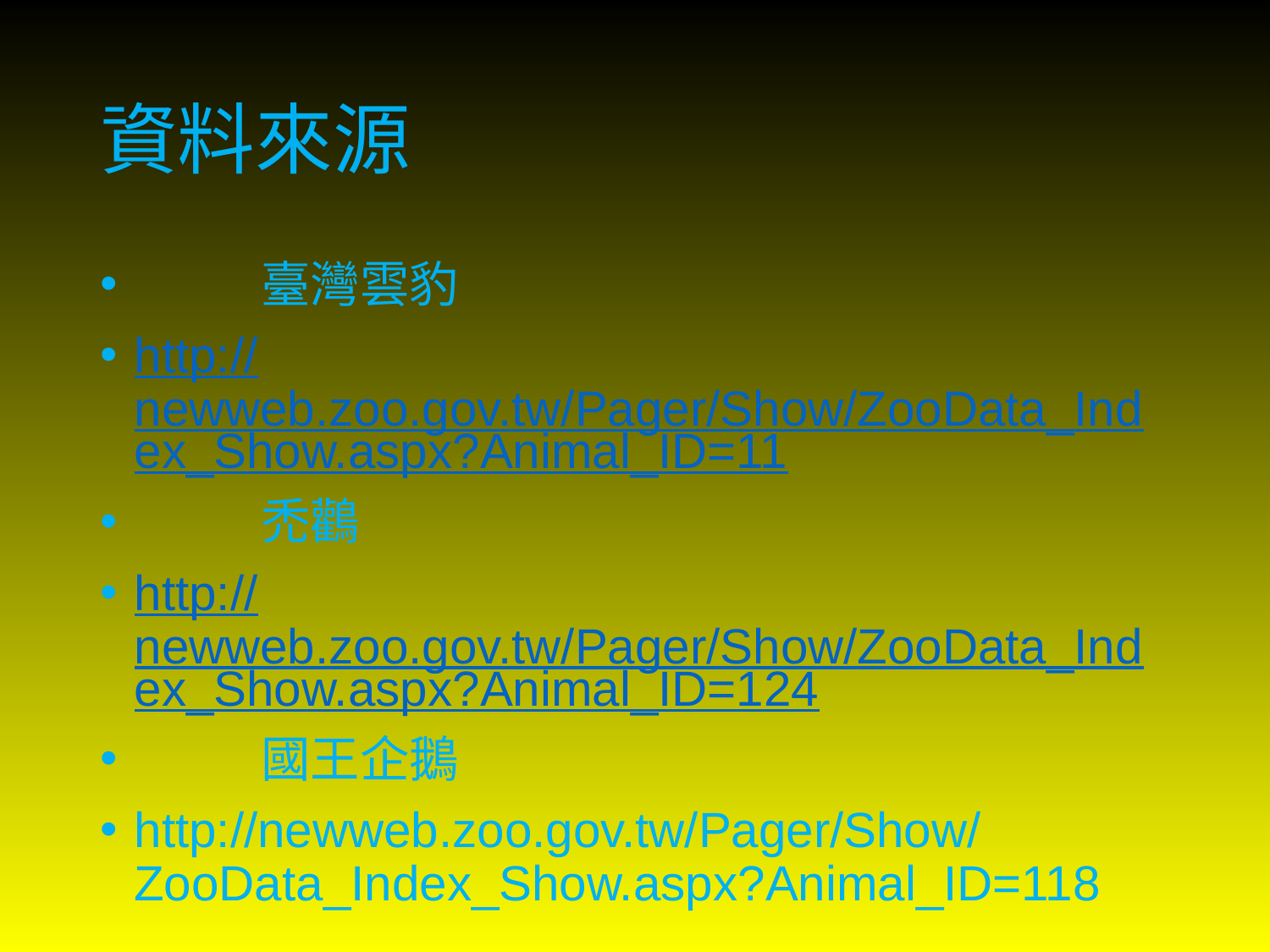

# 資料來源
	臺灣雲豹
http://newweb.zoo.gov.tw/Pager/Show/ZooData_Index_Show.aspx?Animal_ID=11
	禿鸛
http://newweb.zoo.gov.tw/Pager/Show/ZooData_Index_Show.aspx?Animal_ID=124
	國王企鵝
http://newweb.zoo.gov.tw/Pager/Show/ZooData_Index_Show.aspx?Animal_ID=118